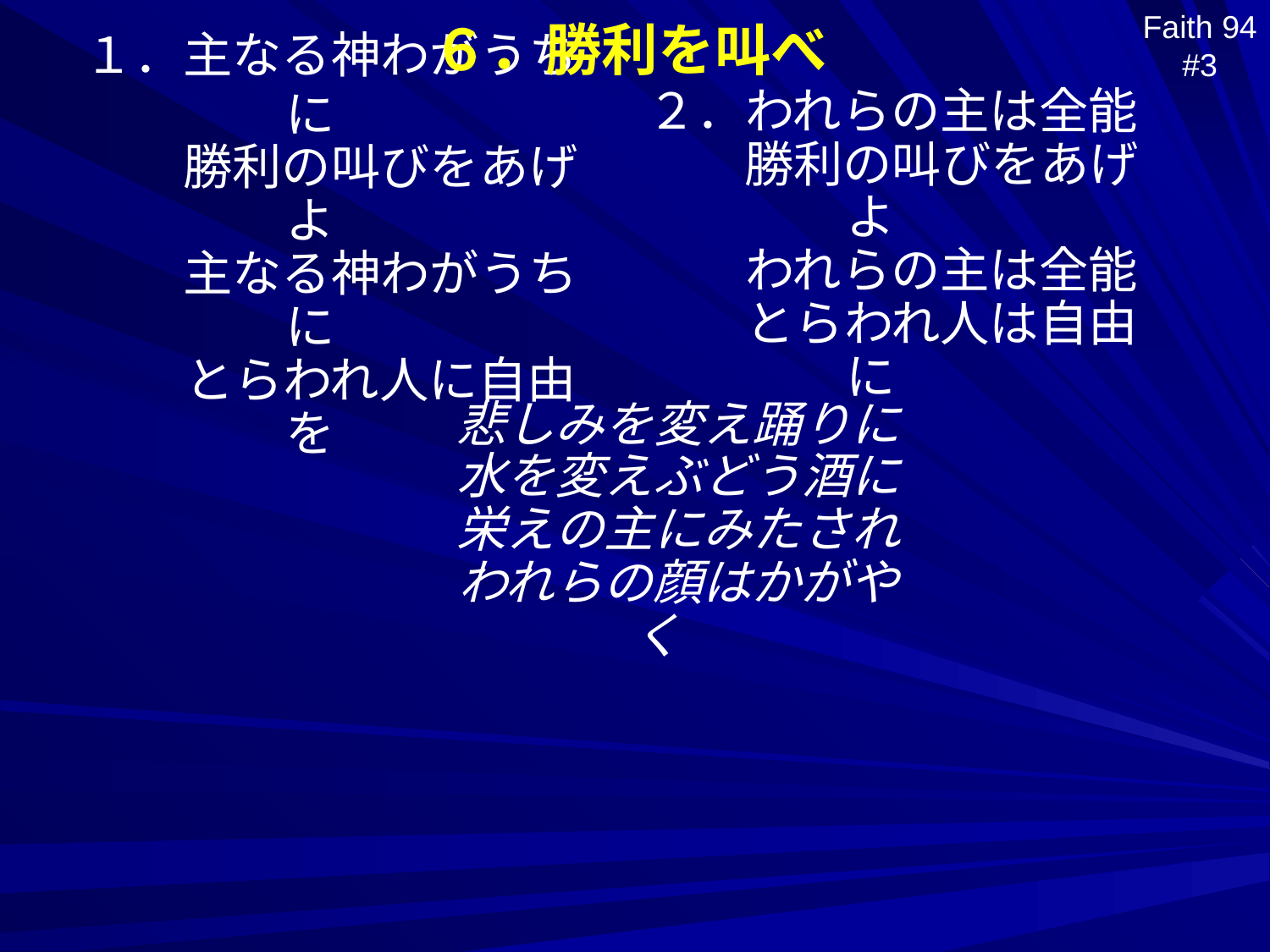

６．勝利を叫べ
Faith 94 #3
１．主なる神わがうちに
　　勝利の叫びをあげよ
　　主なる神わがうちに
　　とらわれ人に自由を
２．われらの主は全能
　　勝利の叫びをあげよ
　　われらの主は全能
　　とらわれ人は自由に
悲しみを変え踊りに
水を変えぶどう酒に
栄えの主にみたされ
われらの顔はかがやく